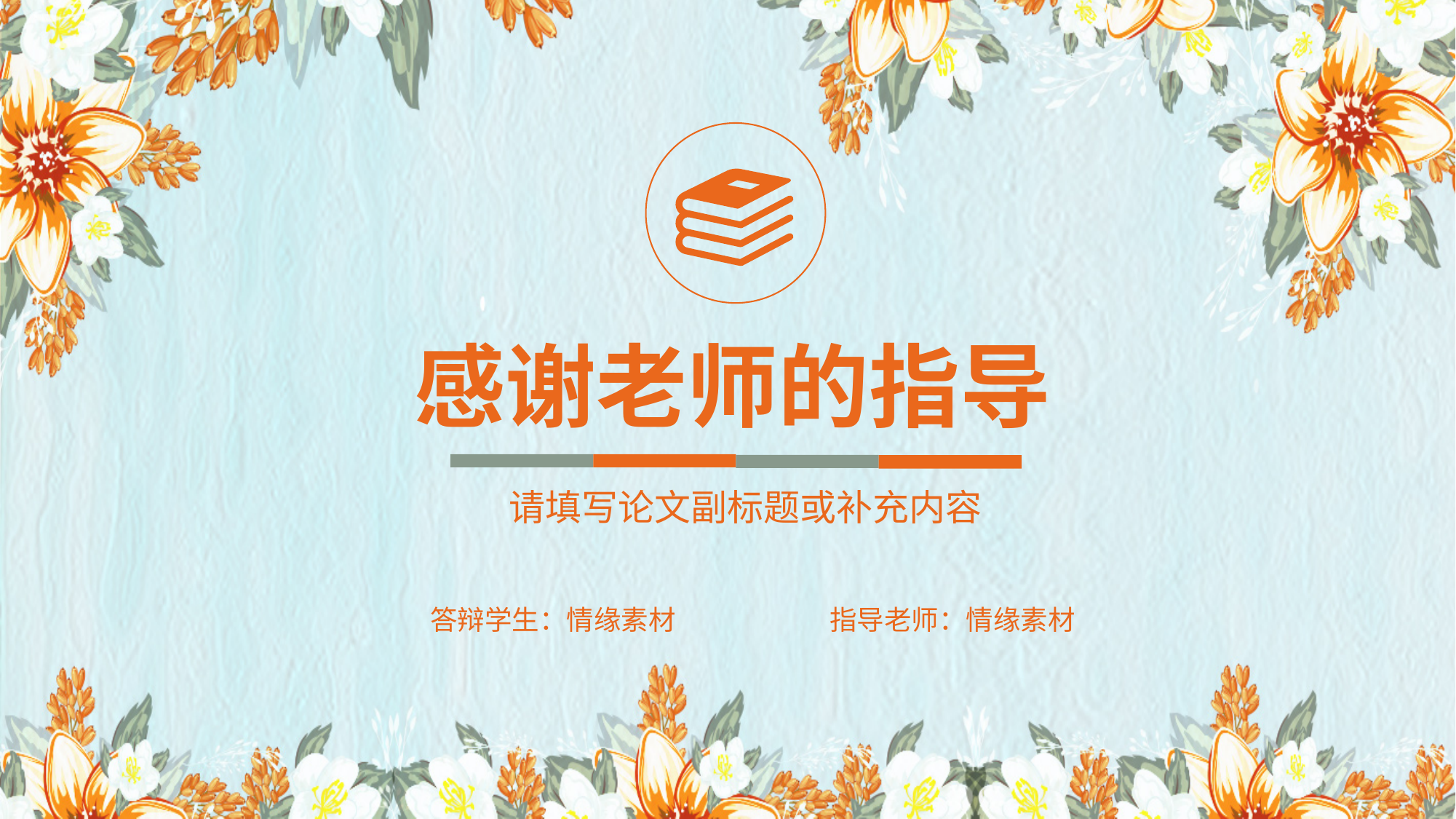

感谢老师的指导

请填写论文副标题或补充内容
答辩学生：情缘素材
指导老师：情缘素材